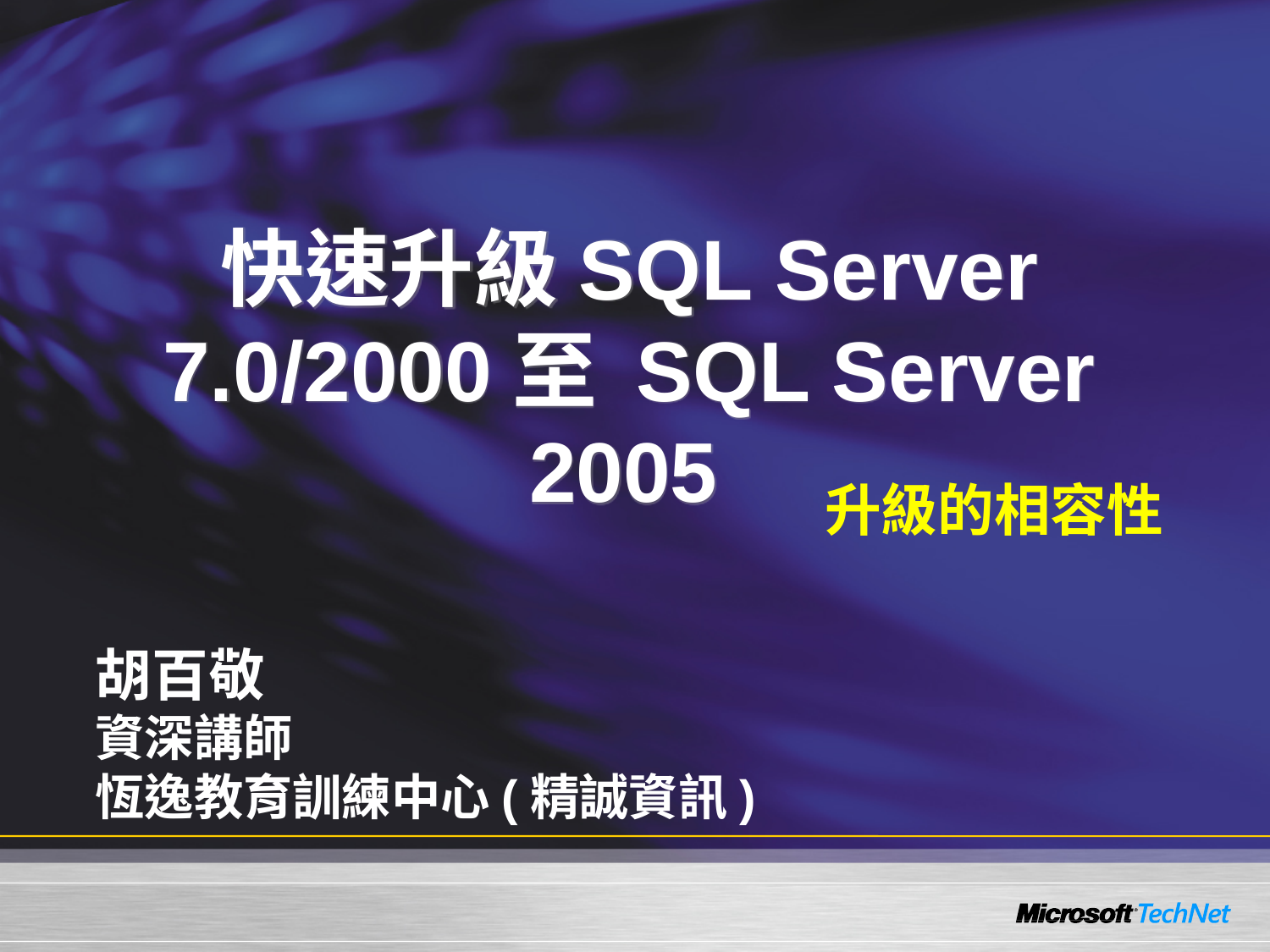

快速升級SQL Server 7.0/2000至 SQL Server 2005
升級的相容性
胡百敬
資深講師
恆逸教育訓練中心(精誠資訊)